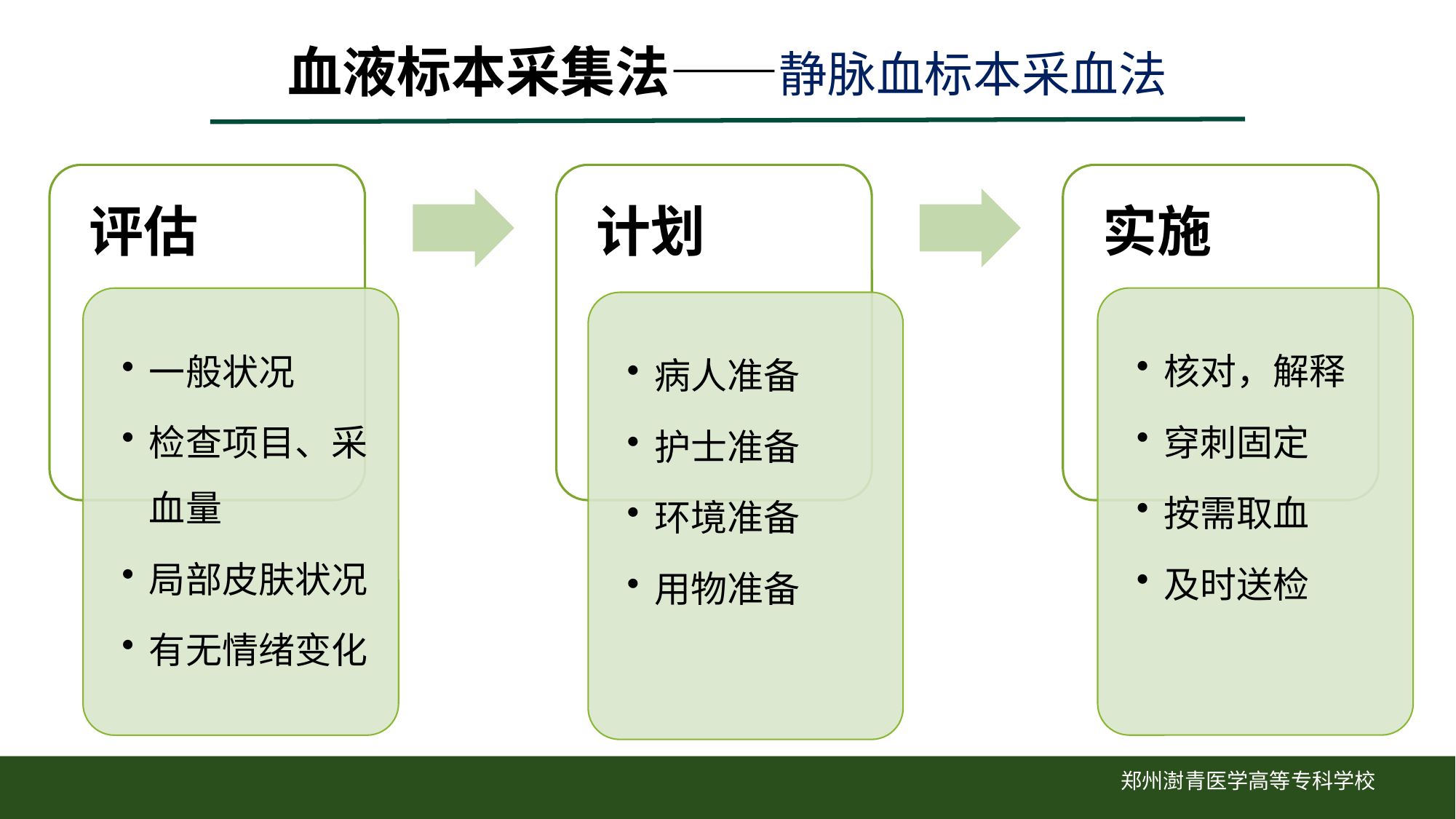

血液标本采集法——静脉血标本采血法
评估
一般状况
检查项目、采血量
局部皮肤状况
有无情绪变化

计划
病人准备
护士准备
环境准备
用物准备

实施
核对，解释
穿刺固定
按需取血
及时送检
郑州澍青医学高等专科学校